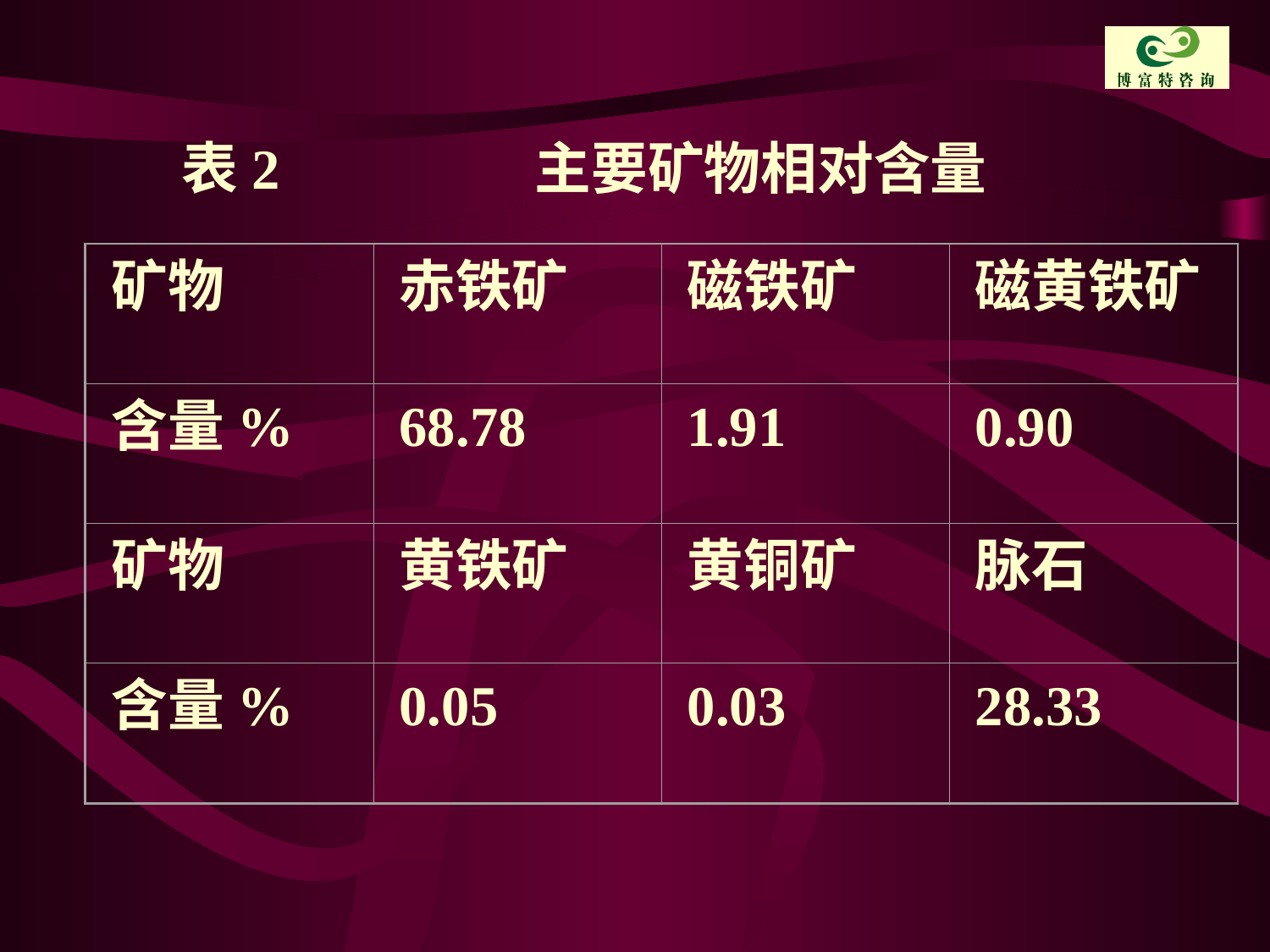

表2                 主要矿物相对含量

矿物

赤铁矿

磁铁矿

磁黄铁矿

含量%

68.78

1.91

0.90

矿物

黄铁矿

黄铜矿

脉石

含量%

0.05

0.03

28.33